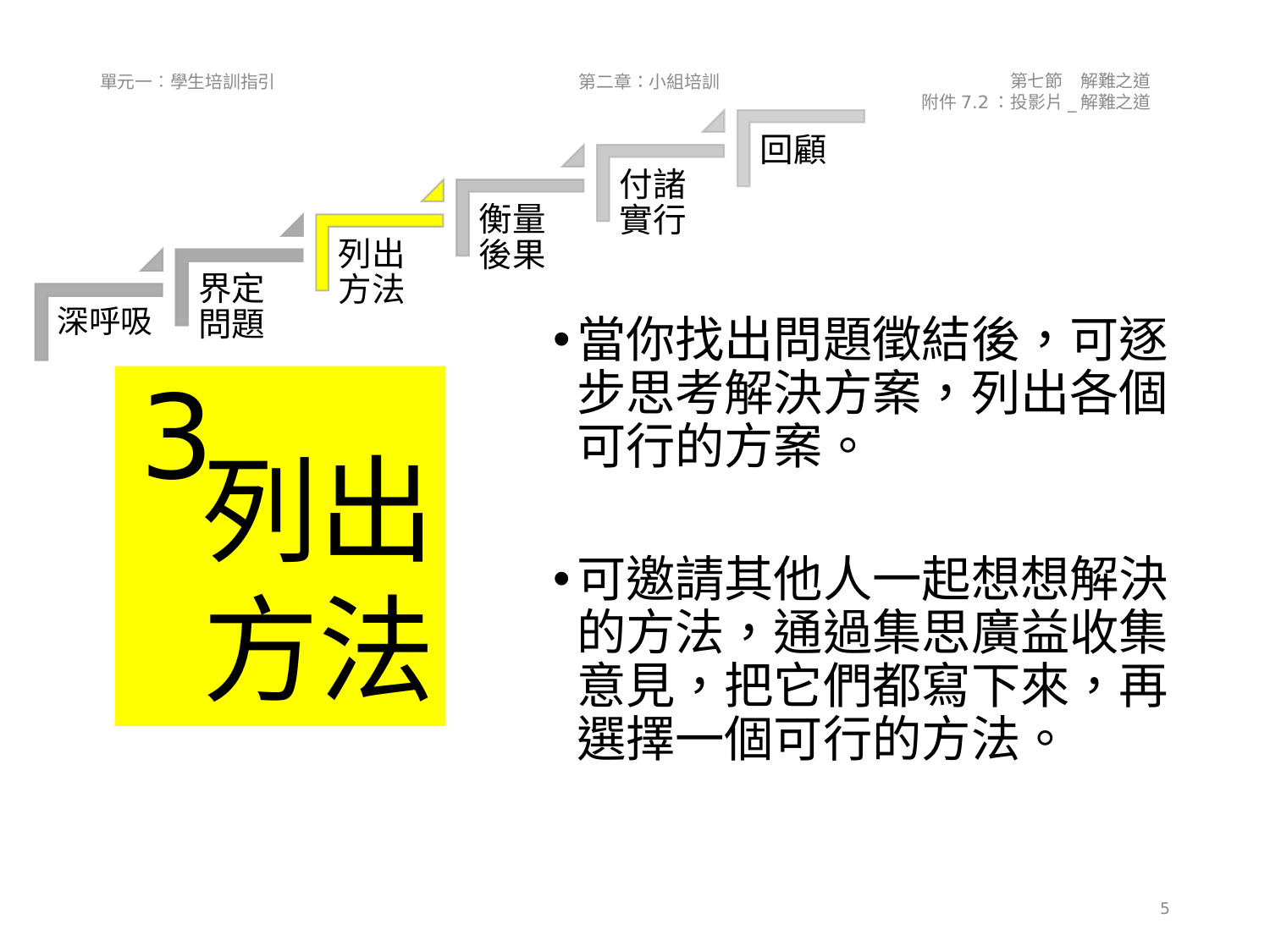

深呼吸
界定問題
列出方法
衡量後果
付諸實行
回顧
當你找出問題徵結後，可逐步思考解決方案，列出各個可行的方案。

可邀請其他人一起想想解決的方法，通過集思廣益收集意見，把它們都寫下來，再選擇一個可行的方法。
3
列出方法
5